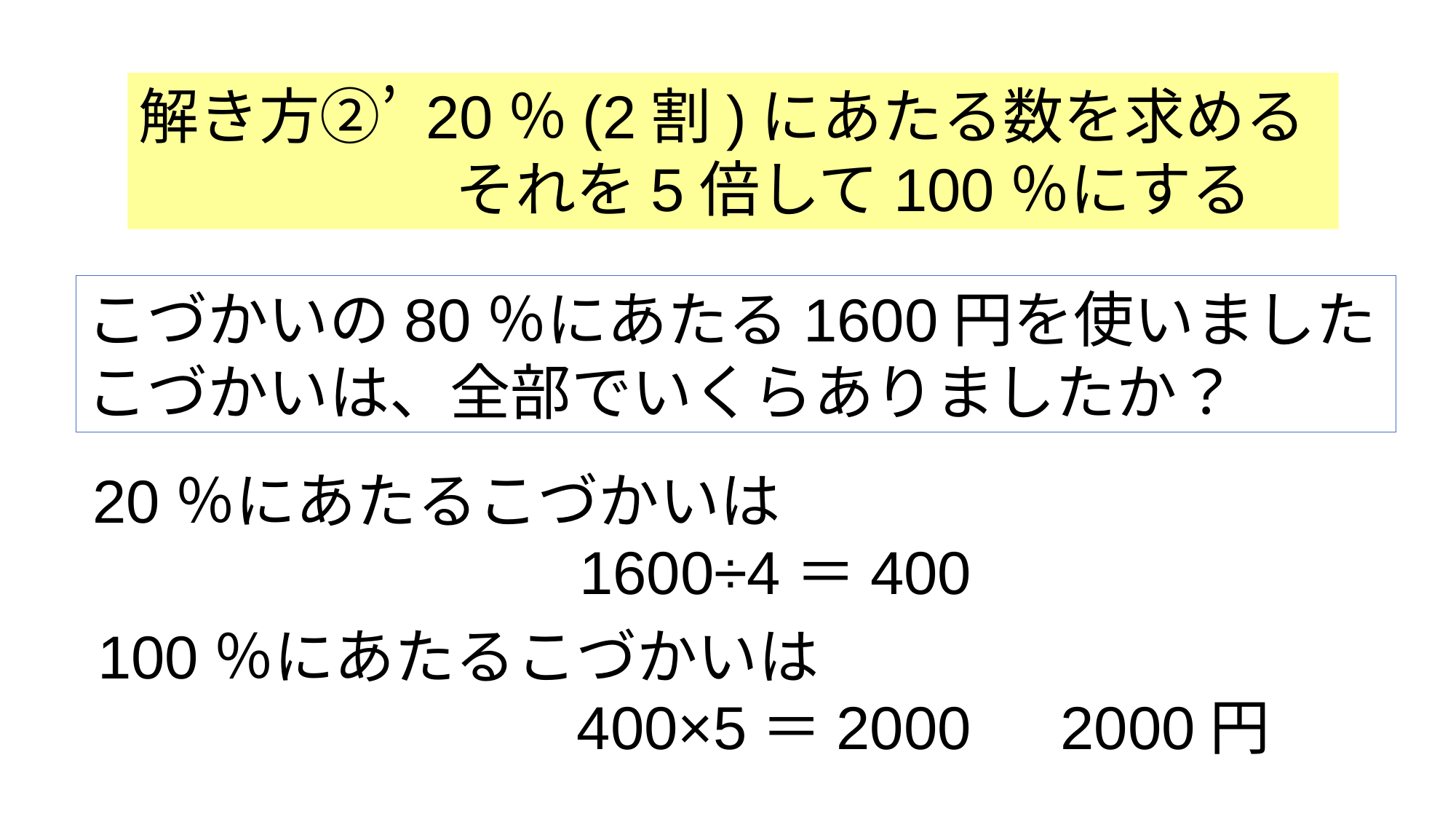

解き方②’ 20％(2割)にあたる数を求める
　　　　　 それを5倍して100％にする
こづかいの80％にあたる1600円を使いましたこづかいは、全部でいくらありましたか？
20％にあたるこづかいは
1600÷4＝400
100％にあたるこづかいは
400×5＝2000　2000円